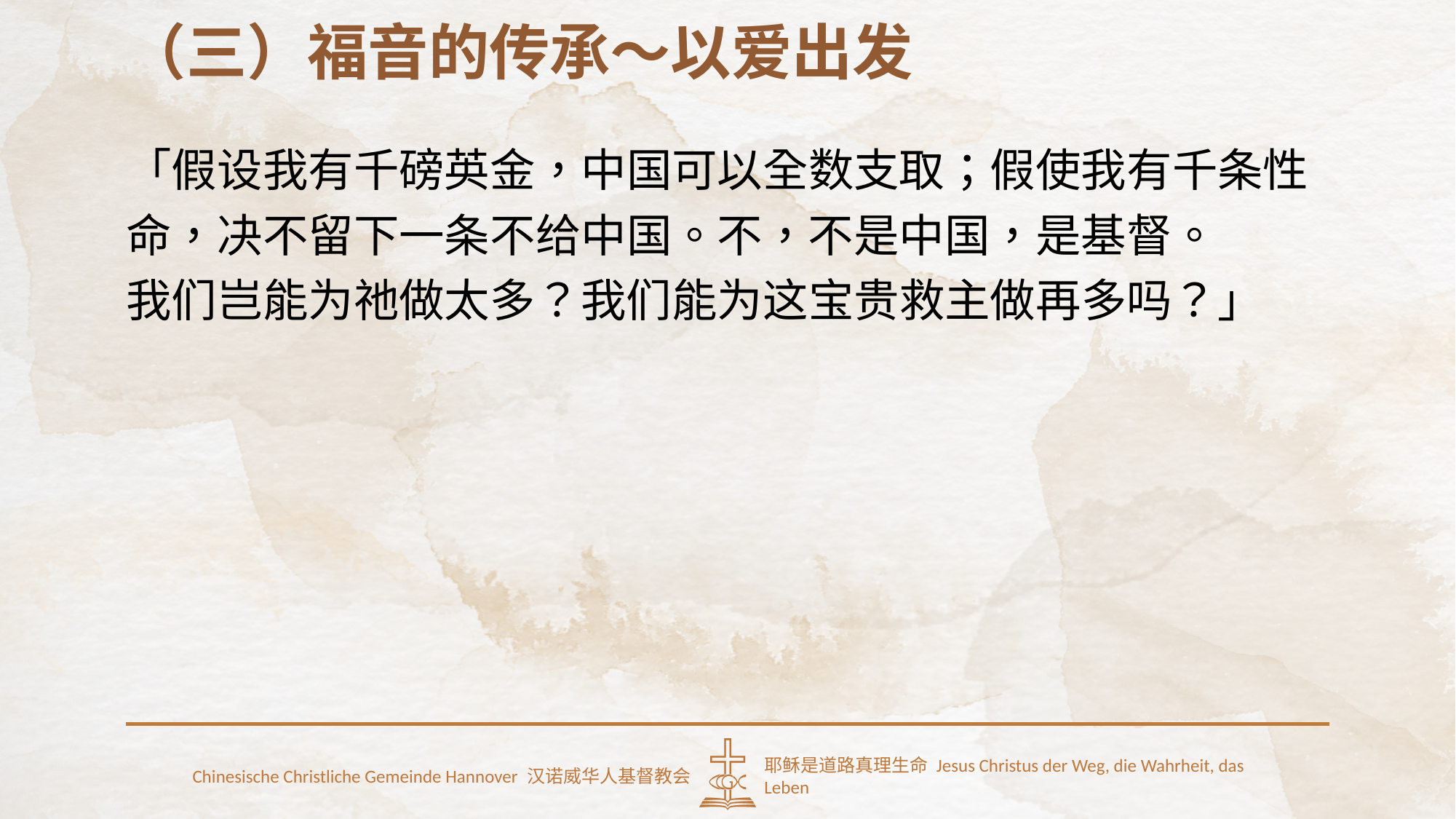

（三）福音的传承～以爱出发
「假设我有千磅英金，中国可以全数支取；假使我有千条性命，决不留下一条不给中国。不，不是中国，是基督。
我们岂能为祂做太多？我们能为这宝贵救主做再多吗？」